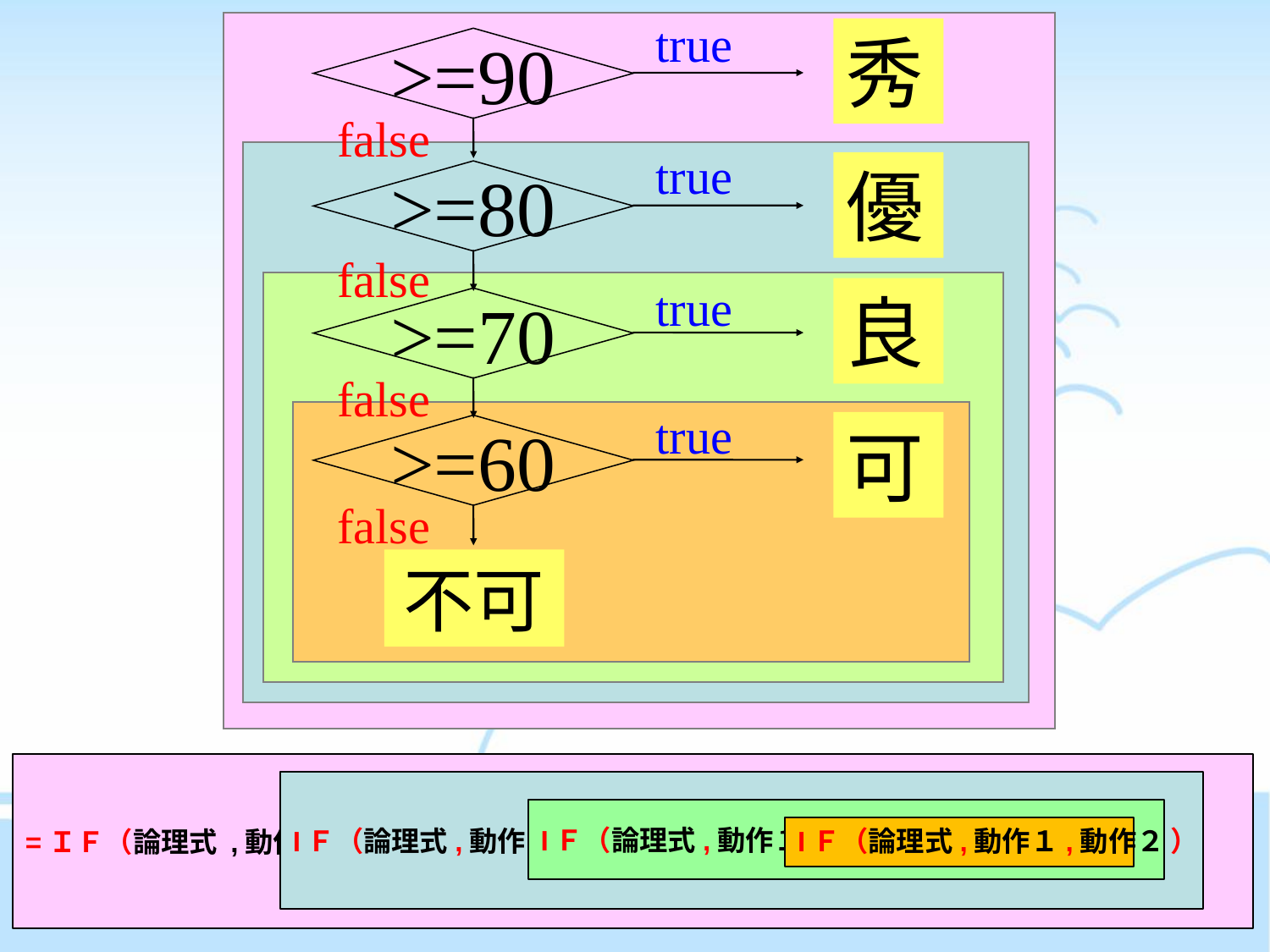

true

秀
>=90
false

>=80
true

優
false

>=70
true

良
false

>=60
true

可
false

不可
=ＩＦ（論理式 ,動作１,　　動作２　　　　　　　　　　　　　　　　　　　　　　　　　　　　　　　　　　　　　　　　　　　　 ）
IＦ（論理式,動作１,　　動作２　　　　　　　　　　　　　　　　　　　　　　　　　　　 　）
IＦ（論理式,動作１,　動作２　　　　　　　　　　　　　　 ）
IＦ（論理式,動作１,動作２ ）